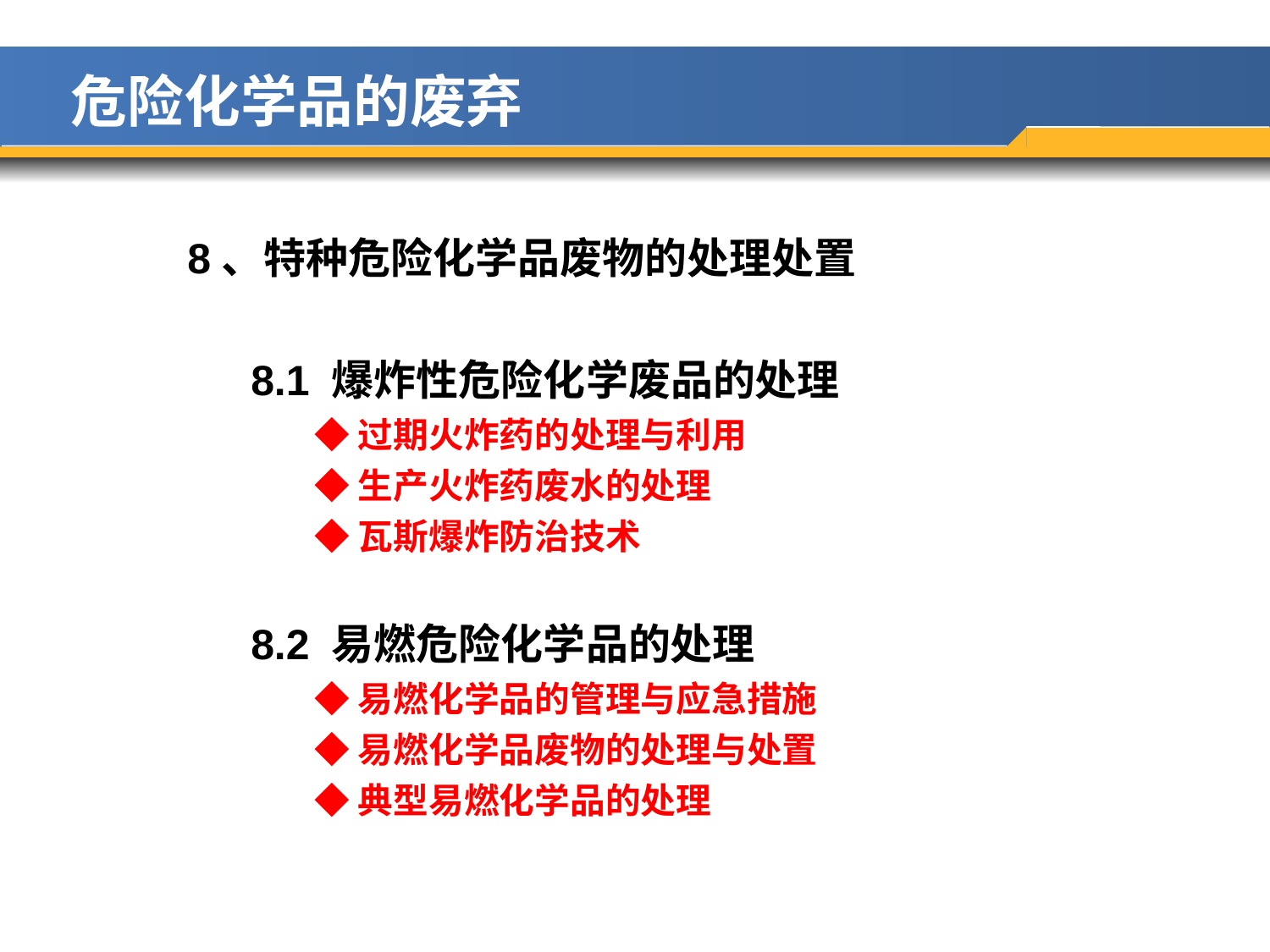

危险化学品的废弃

8、特种危险化学品废物的处理处置

8.1 爆炸性危险化学废品的处理
◆过期火炸药的处理与利用
◆生产火炸药废水的处理
◆瓦斯爆炸防治技术

8.2 易燃危险化学品的处理
◆易燃化学品的管理与应急措施
◆易燃化学品废物的处理与处置
◆典型易燃化学品的处理